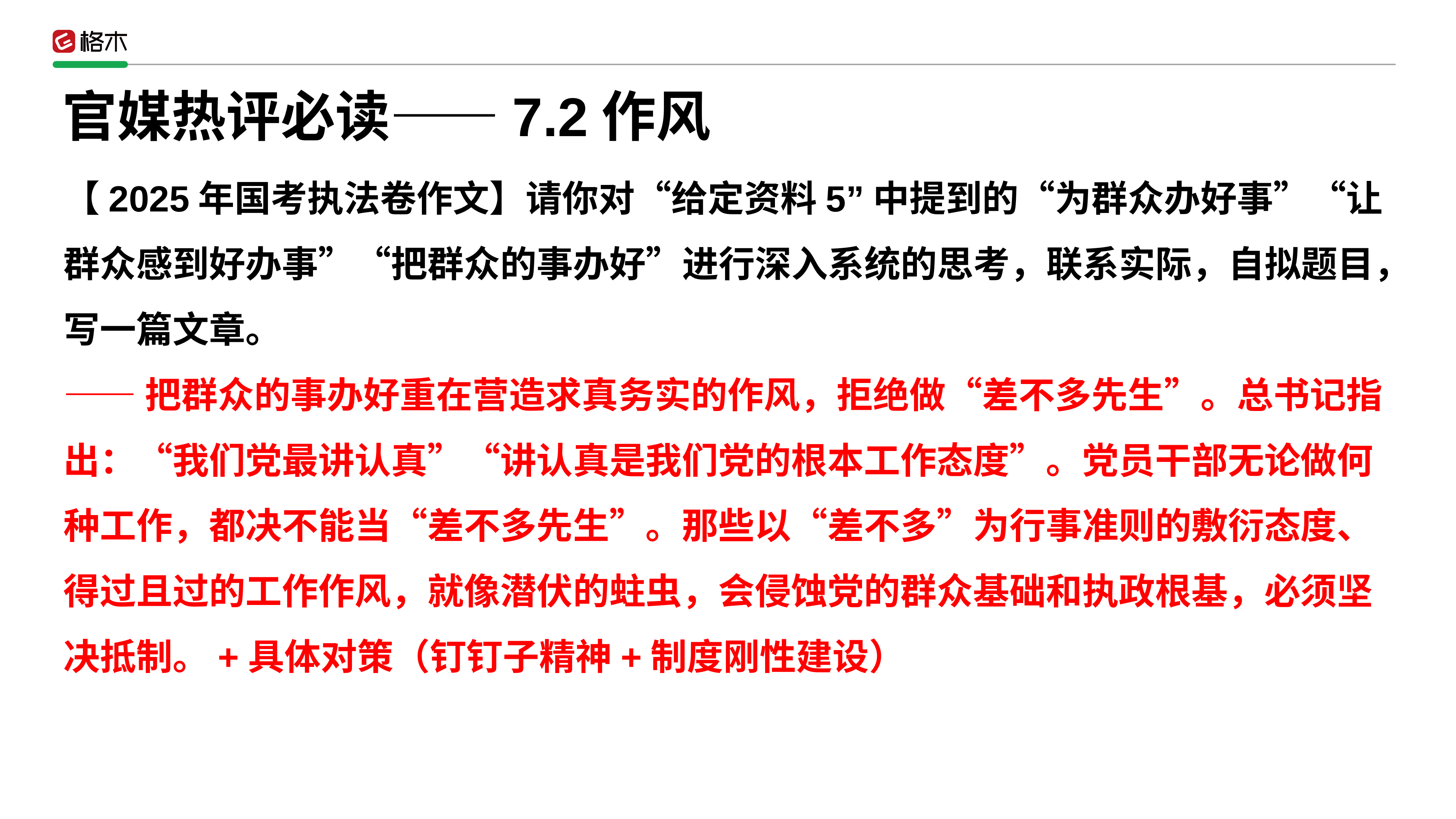

官媒热评必读——7.2作风
【2025年国考执法卷作文】请你对“给定资料5”中提到的“为群众办好事”“让群众感到好办事”“把群众的事办好”进行深入系统的思考，联系实际，自拟题目，写一篇文章。
——把群众的事办好重在营造求真务实的作风，拒绝做“差不多先生”。总书记指出：“我们党最讲认真”“讲认真是我们党的根本工作态度”。党员干部无论做何种工作，都决不能当“差不多先生”。那些以“差不多”为行事准则的敷衍态度、得过且过的工作作风，就像潜伏的蛀虫，会侵蚀党的群众基础和执政根基，必须坚决抵制。+具体对策（钉钉子精神+制度刚性建设）